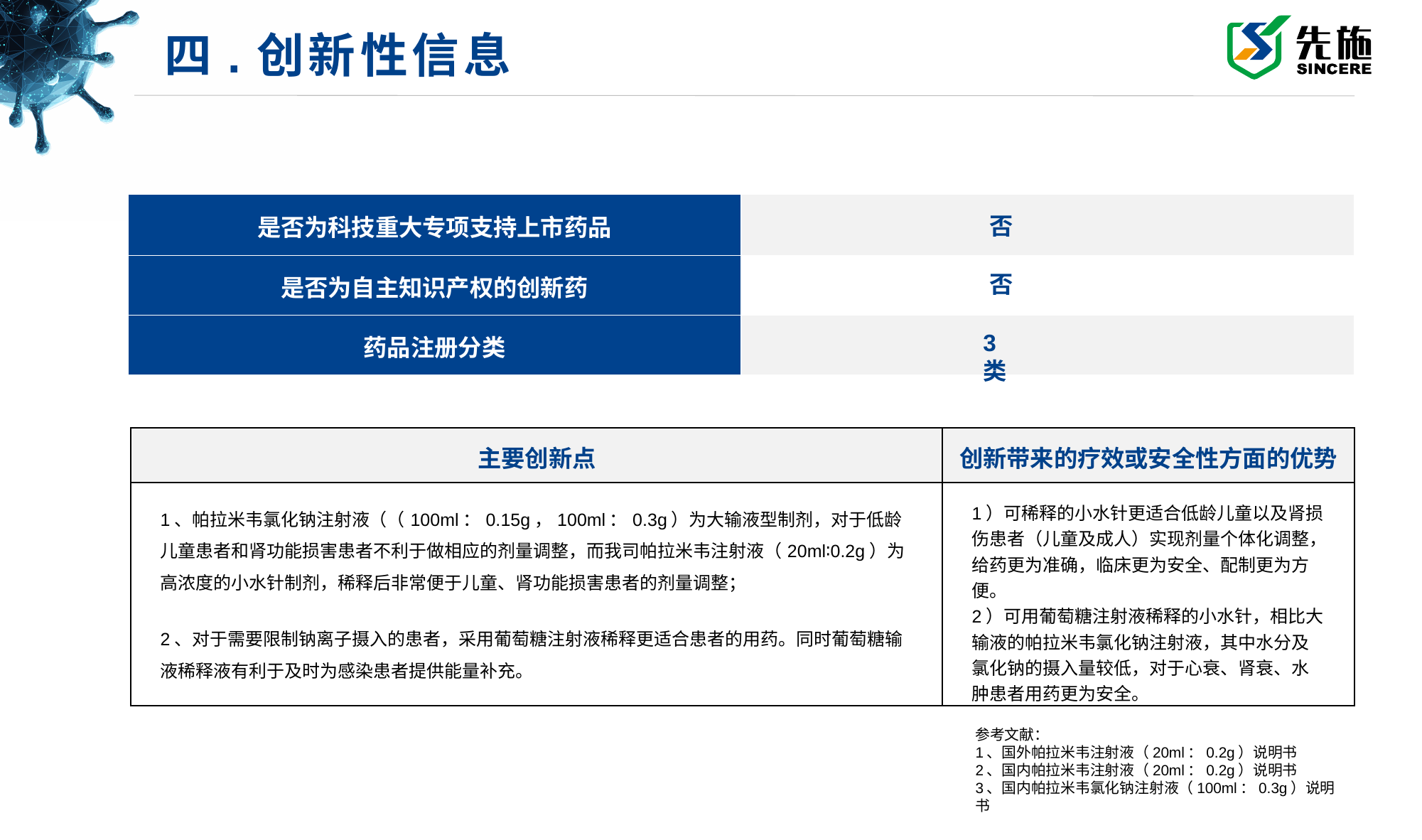

四.创新性信息
| 是否为科技重大专项支持上市药品 |  |
| --- | --- |
| 是否为自主知识产权的创新药 |  |
| 药品注册分类 |  |
否
否
3类
| 主要创新点 | 创新带来的疗效或安全性方面的优势 |
| --- | --- |
| 1、帕拉米韦氯化钠注射液（（100ml：0.15g，100ml：0.3g）为大输液型制剂，对于低龄儿童患者和肾功能损害患者不利于做相应的剂量调整，而我司帕拉米韦注射液（20ml∶0.2g）为高浓度的小水针制剂，稀释后非常便于儿童、肾功能损害患者的剂量调整； 2、对于需要限制钠离子摄入的患者，采用葡萄糖注射液稀释更适合患者的用药。同时葡萄糖输液稀释液有利于及时为感染患者提供能量补充。 | 1）可稀释的小水针更适合低龄儿童以及肾损伤患者（儿童及成人）实现剂量个体化调整，给药更为准确，临床更为安全、配制更为方便。 2）可用葡萄糖注射液稀释的小水针，相比大输液的帕拉米韦氯化钠注射液，其中水分及氯化钠的摄入量较低，对于心衰、肾衰、水肿患者用药更为安全。 |
参考文献：
1、国外帕拉米韦注射液（20ml：0.2g）说明书
2、国内帕拉米韦注射液（20ml：0.2g）说明书
3、国内帕拉米韦氯化钠注射液（100ml：0.3g）说明书